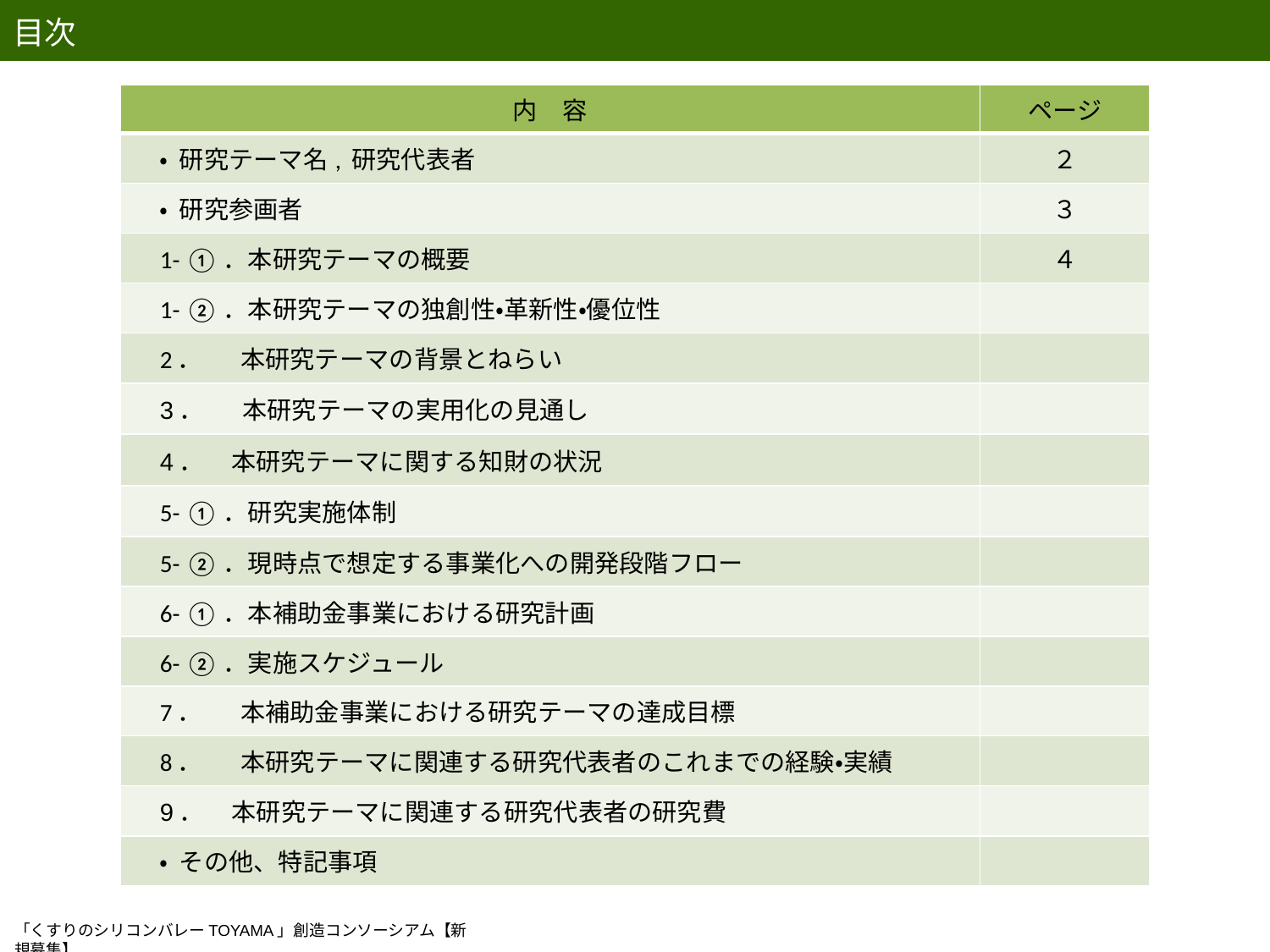

目次
| 内　容 | ページ |
| --- | --- |
| ・ 研究テーマ名, 研究代表者 | ２ |
| ・ 研究参画者 | ３ |
| 1- ①．本研究テーマの概要 | ４ |
| 1- ②．本研究テーマの独創性・革新性・優位性 |  |
| 2． 本研究テーマの背景とねらい |  |
| 3． 本研究テーマの実用化の見通し |  |
| 4． 本研究テーマに関する知財の状況 |  |
| 5- ①．研究実施体制 |  |
| 5- ②．現時点で想定する事業化への開発段階フロー |  |
| 6- ①．本補助金事業における研究計画 |  |
| 6- ②．実施スケジュール |  |
| 7． 本補助金事業における研究テーマの達成目標 |  |
| 8． 本研究テーマに関連する研究代表者のこれまでの経験・実績 |  |
| 9． 本研究テーマに関連する研究代表者の研究費 |  |
| ・ その他、特記事項 |  |
「くすりのシリコンバレーTOYAMA」創造コンソーシアム【新規募集】